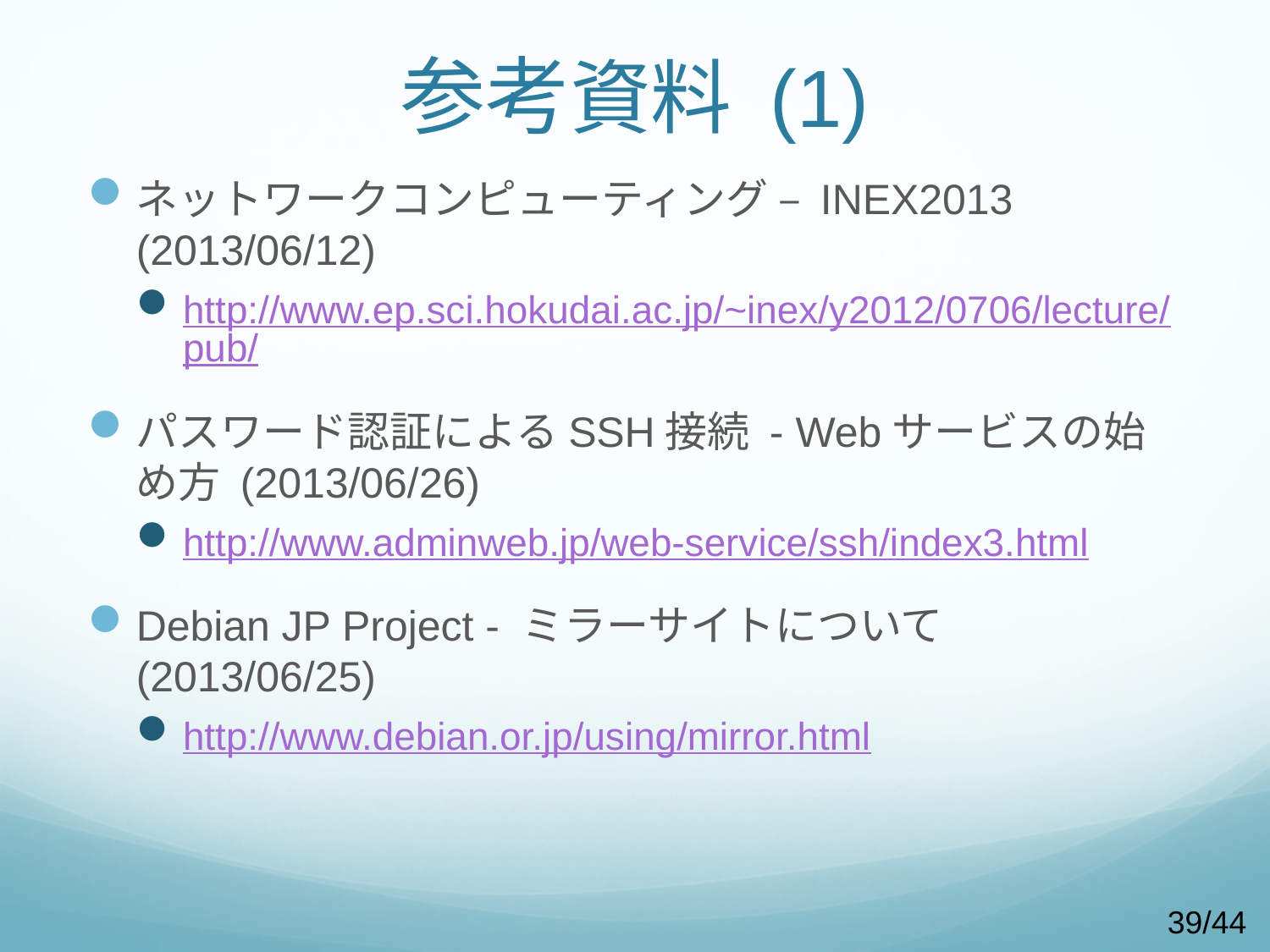

# 参考資料 (1)
ネットワークコンピューティング – INEX2013 (2013/06/12)
http://www.ep.sci.hokudai.ac.jp/~inex/y2012/0706/lecture/pub/
パスワード認証によるSSH接続 - Webサービスの始め方 (2013/06/26)
http://www.adminweb.jp/web-service/ssh/index3.html
Debian JP Project - ミラーサイトについて (2013/06/25)
http://www.debian.or.jp/using/mirror.html